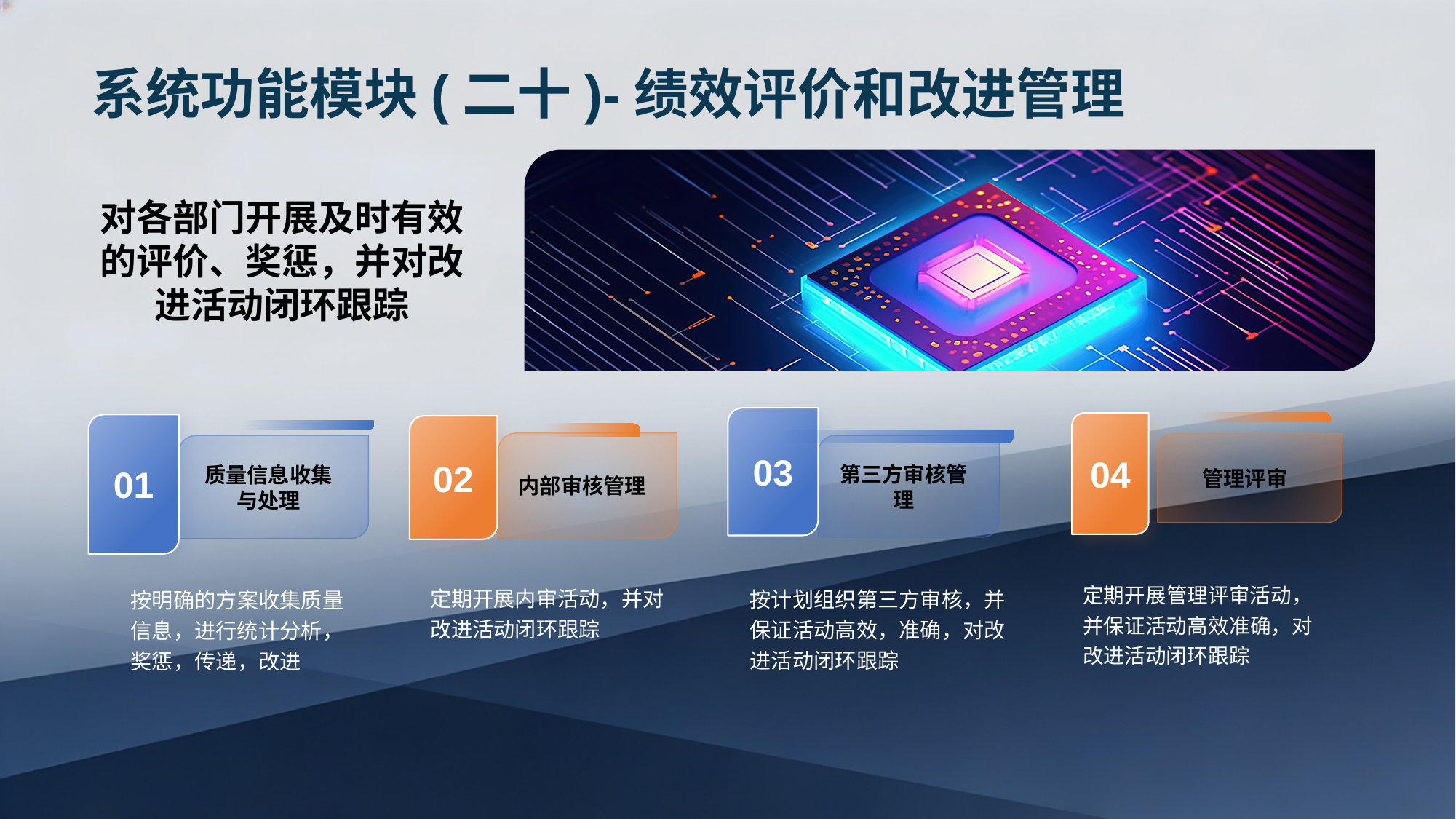

系统功能模块(二十)-绩效评价和改进管理

对各部门开展及时有效的评价、奖惩，并对改进活动闭环跟踪

03
第三方审核管理
按计划组织第三方审核，并保证活动高效，准确，对改进活动闭环跟踪
04

01
质量信息收集与处理
按明确的方案收集质量信息，进行统计分析，奖惩，传递，改进
02
内部审核管理
定期开展内审活动，并对改进活动闭环跟踪

管理评审

定期开展管理评审活动，并保证活动高效准确，对改进活动闭环跟踪